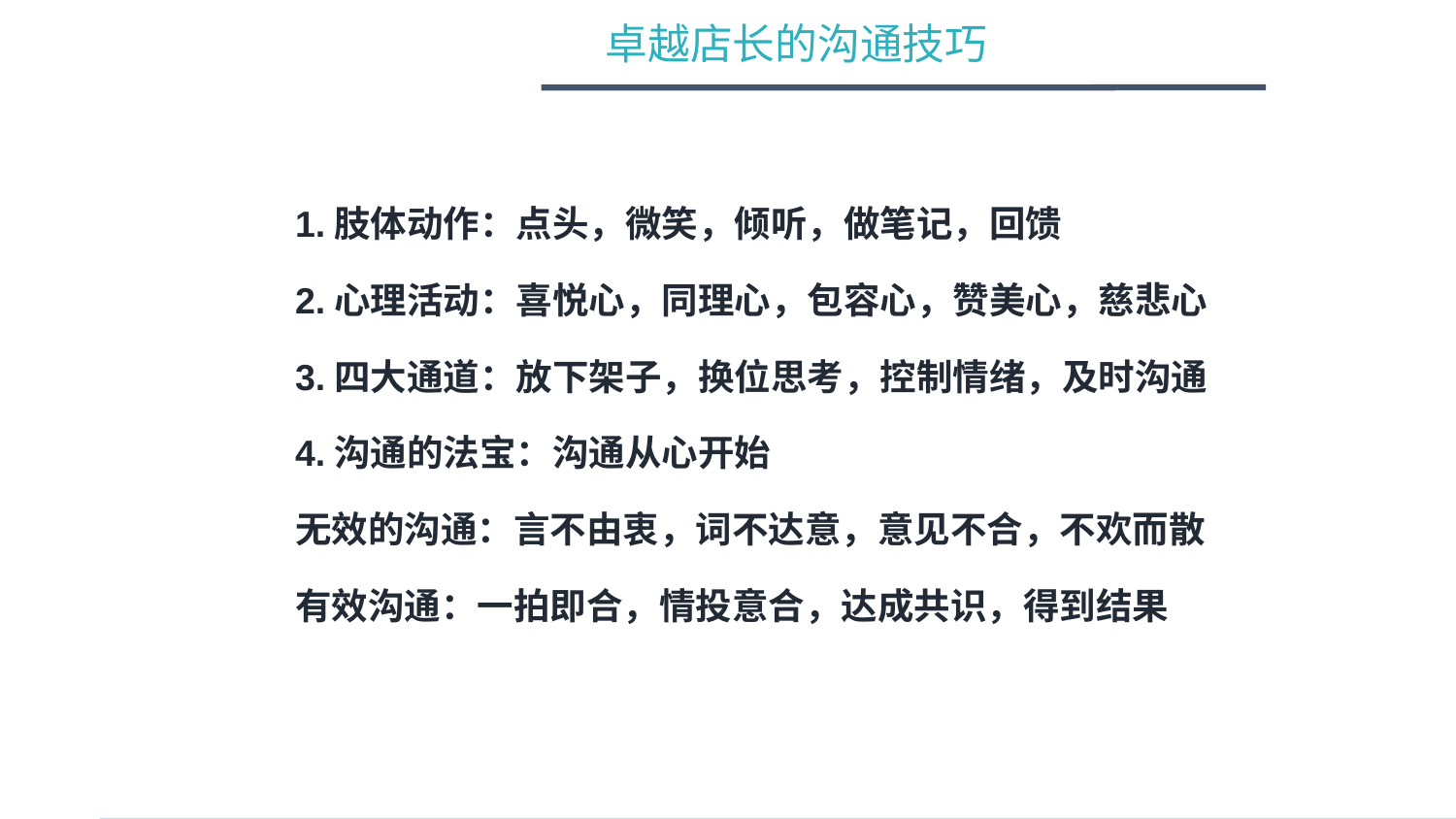

卓越店长的沟通技巧

1.肢体动作：点头，微笑，倾听，做笔记，回馈
2.心理活动：喜悦心，同理心，包容心，赞美心，慈悲心
3.四大通道：放下架子，换位思考，控制情绪，及时沟通
4.沟通的法宝：沟通从心开始
无效的沟通：言不由衷，词不达意，意见不合，不欢而散
有效沟通：一拍即合，情投意合，达成共识，得到结果

TAIJI   太极集团  太极大药房